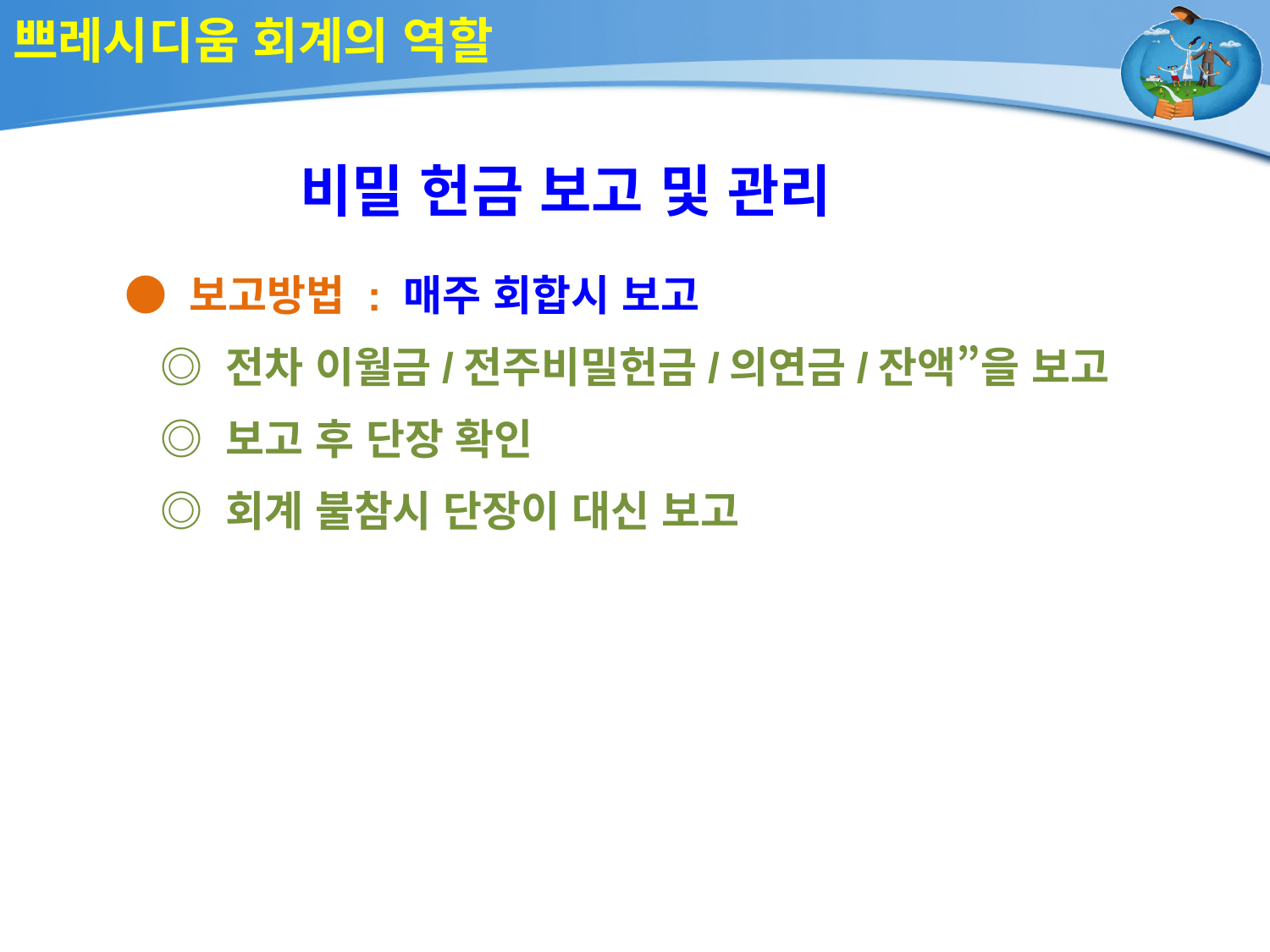

# 쁘레시디움 회계의 역할
비밀 헌금 보고 및 관리
● 보고방법 : 매주 회합시 보고
   ◎ 전차 이월금/전주비밀헌금/의연금/잔액”을 보고
   ◎ 보고 후 단장 확인
   ◎ 회계 불참시 단장이 대신 보고